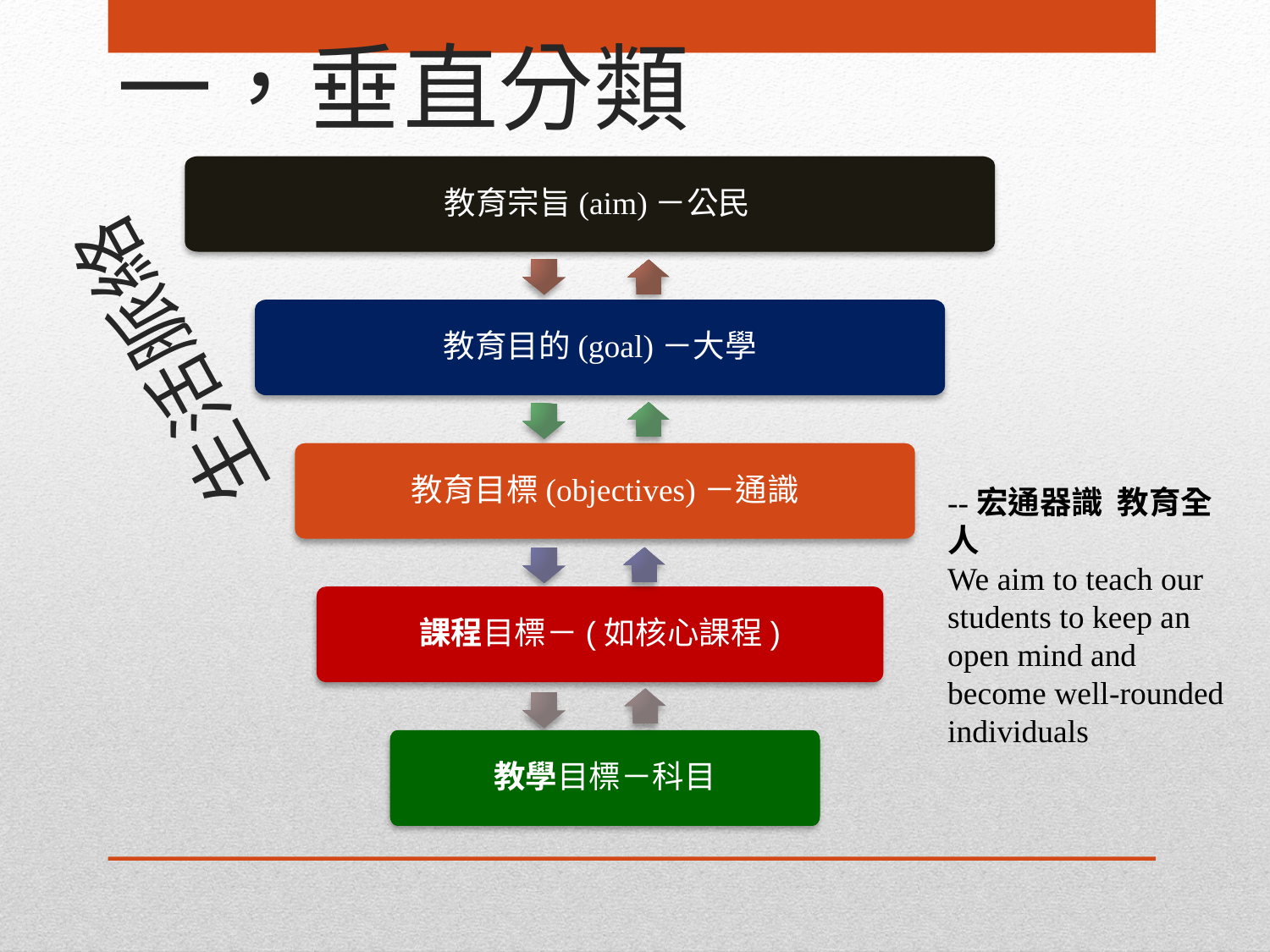

一，垂直分類
 教育宗旨(aim)－公民

教育目的(goal)－大學

教育目標(objectives)－通識

課程目標－(如核心課程)

教學目標－科目

# 生活脈絡
--宏通器識  教育全人
We aim to teach our students to keep an open mind and become well-rounded individuals